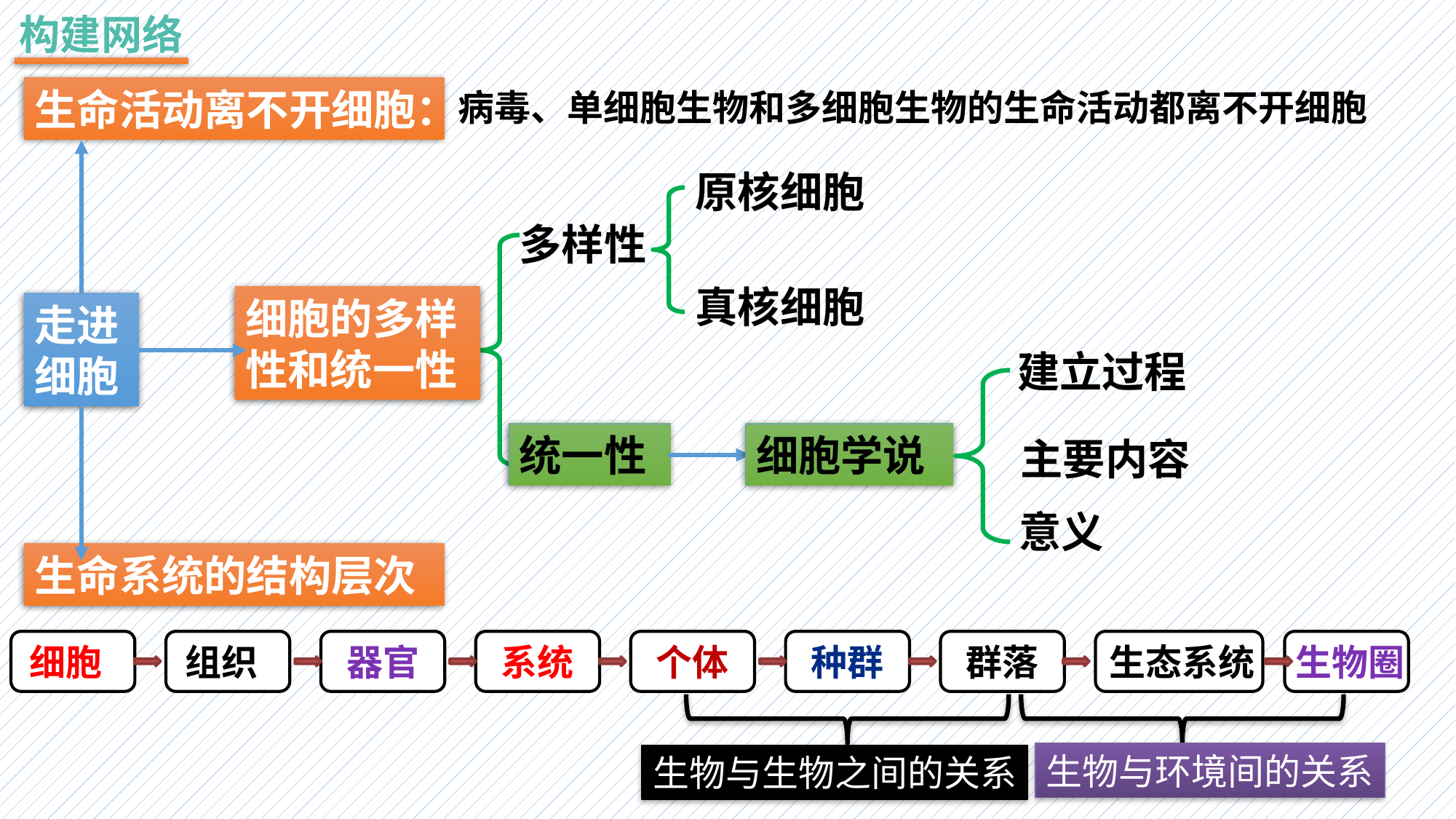

构建网络

生命活动离不开细胞：
病毒、单细胞生物和多细胞生物的生命活动都离不开细胞
原核细胞

多样性

真核细胞
细胞的多样性和统一性
走进细胞
建立过程

统一性
细胞学说
主要内容
意义
生命系统的结构层次

细胞
组织
器官
系统
个体
种群
群落
生态系统
生物圈

生物与环境间的关系
生物与生物之间的关系